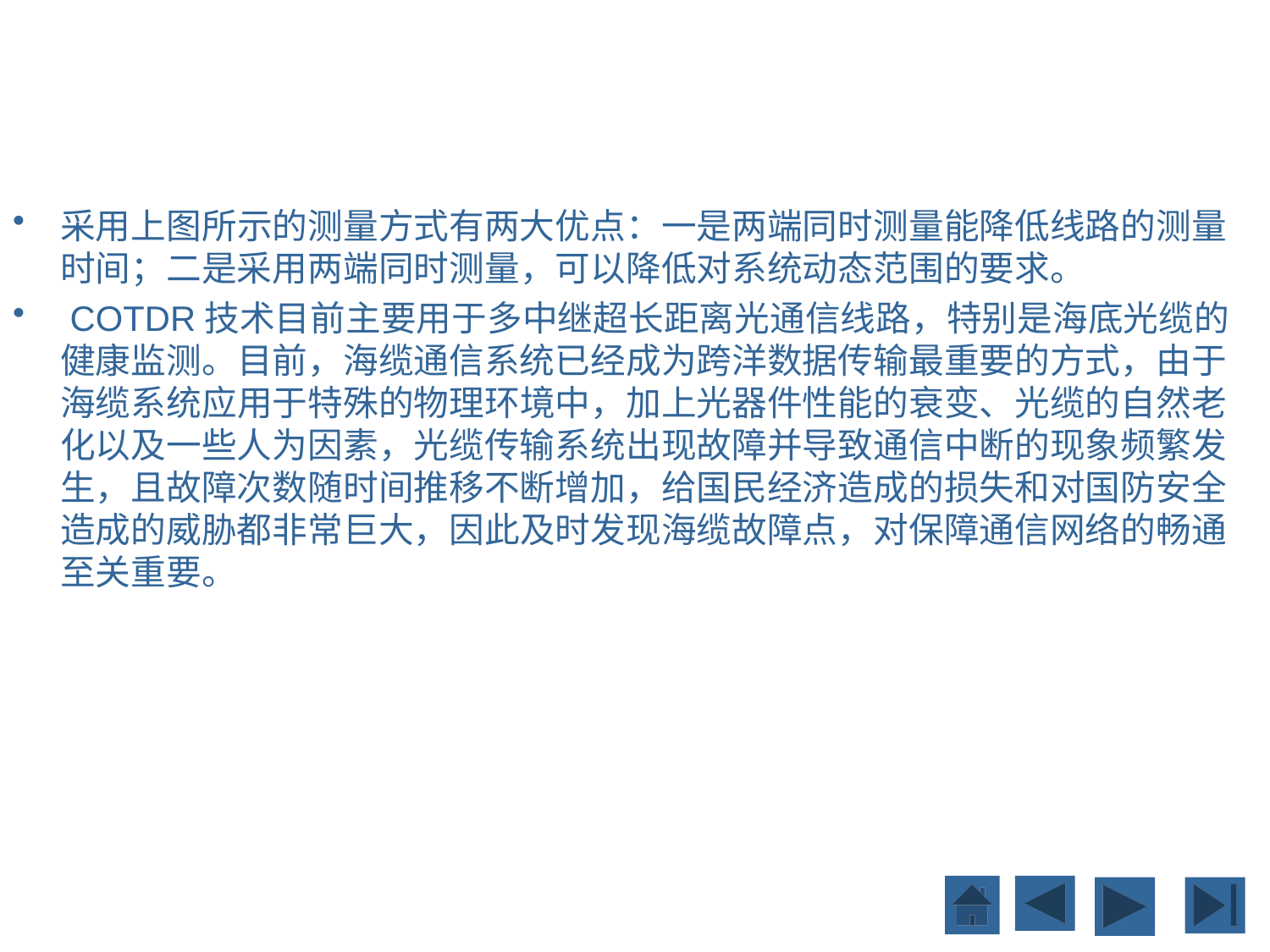

采用上图所示的测量方式有两大优点：一是两端同时测量能降低线路的测量时间；二是采用两端同时测量，可以降低对系统动态范围的要求。
 COTDR技术目前主要用于多中继超长距离光通信线路，特别是海底光缆的健康监测。目前，海缆通信系统已经成为跨洋数据传输最重要的方式，由于海缆系统应用于特殊的物理环境中，加上光器件性能的衰变、光缆的自然老化以及一些人为因素，光缆传输系统出现故障并导致通信中断的现象频繁发生，且故障次数随时间推移不断增加，给国民经济造成的损失和对国防安全造成的威胁都非常巨大，因此及时发现海缆故障点，对保障通信网络的畅通至关重要。